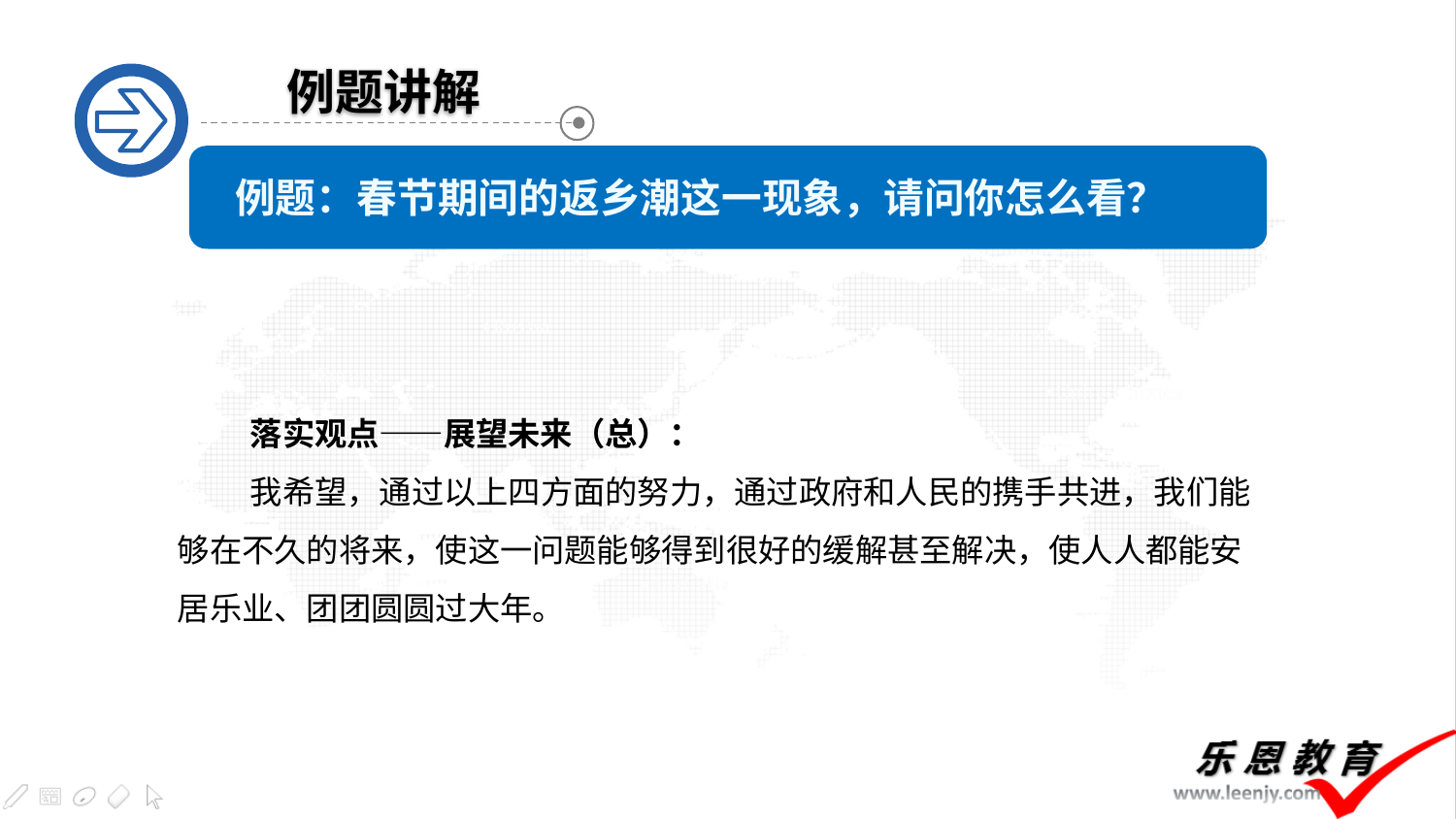

例题讲解

例题：春节期间的返乡潮这一现象，请问你怎么看？

落实观点——展望未来（总）：
我希望，通过以上四方面的努力，通过政府和人民的携手共进，我们能够在不久的将来，使这一问题能够得到很好的缓解甚至解决，使人人都能安居乐业、团团圆圆过大年。